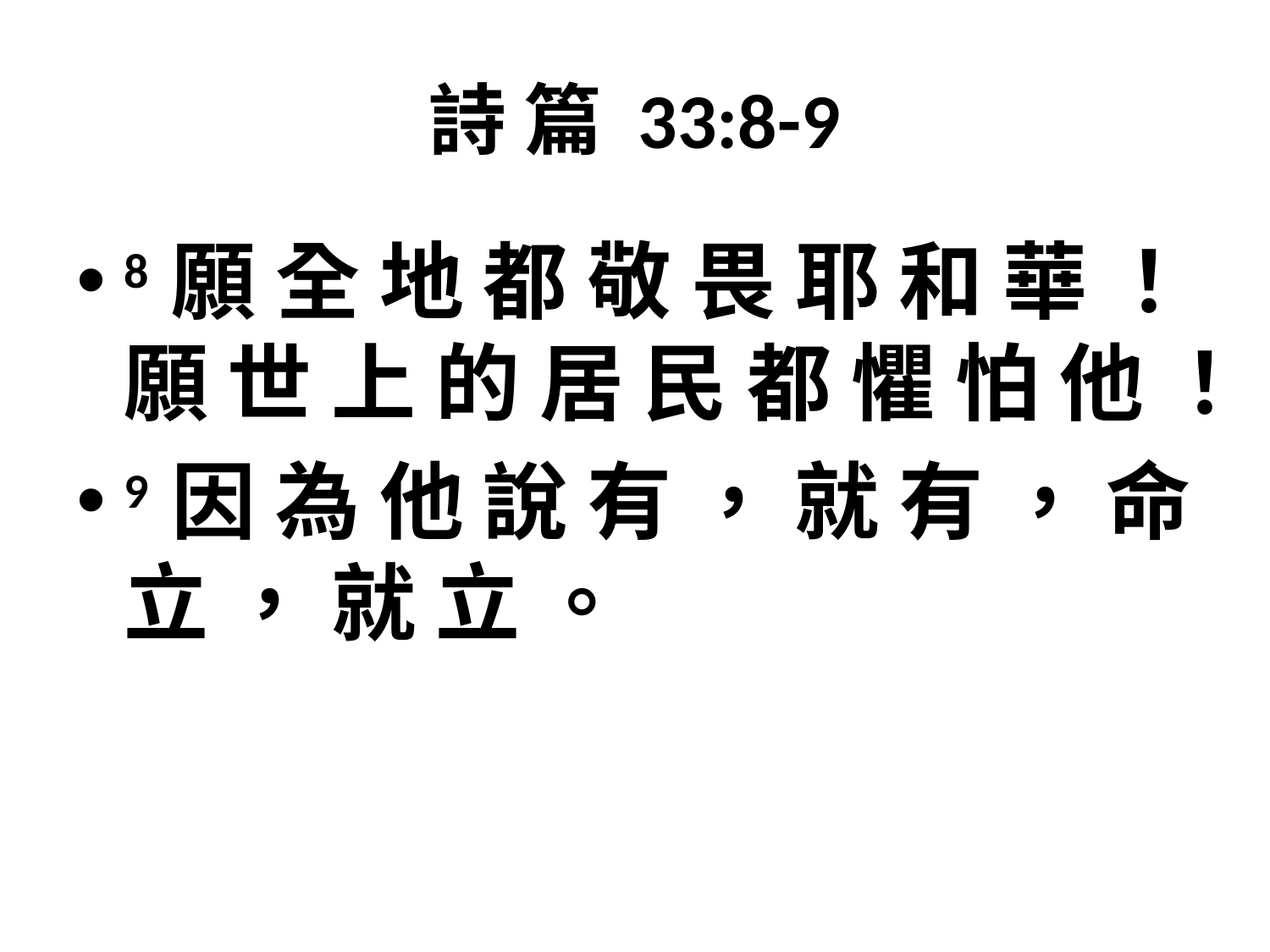

# 詩 篇 33:8-9
8 願 全 地 都 敬 畏 耶 和 華 ！ 願 世 上 的 居 民 都 懼 怕 他 ！
9 因 為 他 說 有 ， 就 有 ， 命 立 ， 就 立 。